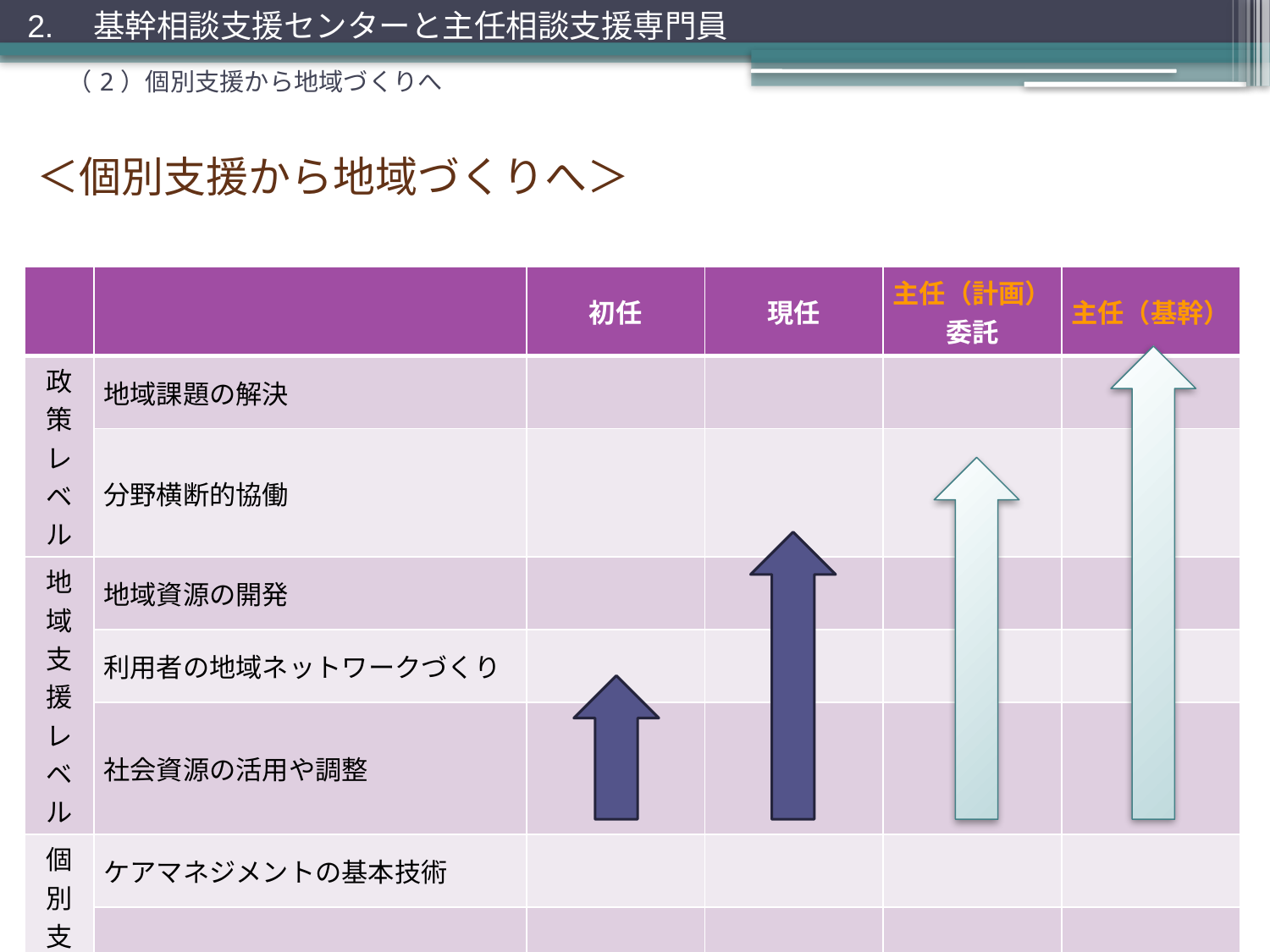

2.　基幹相談支援センターと主任相談支援専門員
（2）個別支援から地域づくりへ
＜個別支援から地域づくりへ＞
|  |  | 初任 | 現任 | 主任（計画） 委託 | 主任（基幹） |
| --- | --- | --- | --- | --- | --- |
| 政策レベル | 地域課題の解決 |  |  |  | ） |
|  | 分野横断的協働 |  |  |  |  |
| 地域支援レベル | 地域資源の開発 |  |  |  |  |
|  | 利用者の地域ネットワークづくり |  |  |  |  |
|  | 社会資源の活用や調整 |  |  |  |  |
| 個別支援 レベル | ケアマネジメントの基本技術 |  |  |  |  |
|  | 利用者との信頼関係構築 |  |  |  |  |